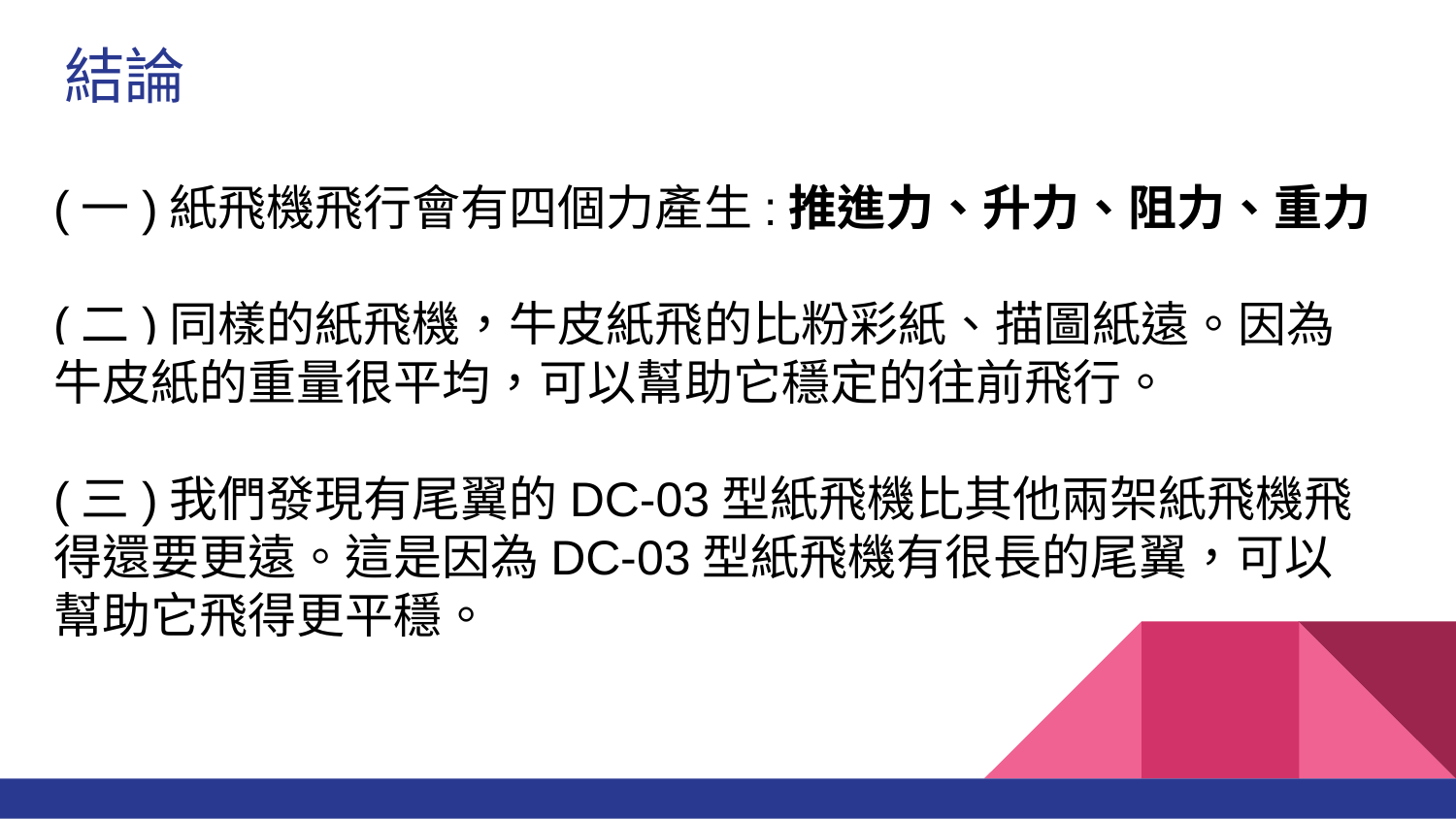

# 結論
(一)紙飛機飛行會有四個力產生:推進力、升力、阻力、重力

(二)同樣的紙飛機，牛皮紙飛的比粉彩紙、描圖紙遠。因為牛皮紙的重量很平均，可以幫助它穩定的往前飛行。

(三)我們發現有尾翼的DC-03型紙飛機比其他兩架紙飛機飛得還要更遠。這是因為DC-03型紙飛機有很長的尾翼，可以幫助它飛得更平穩。